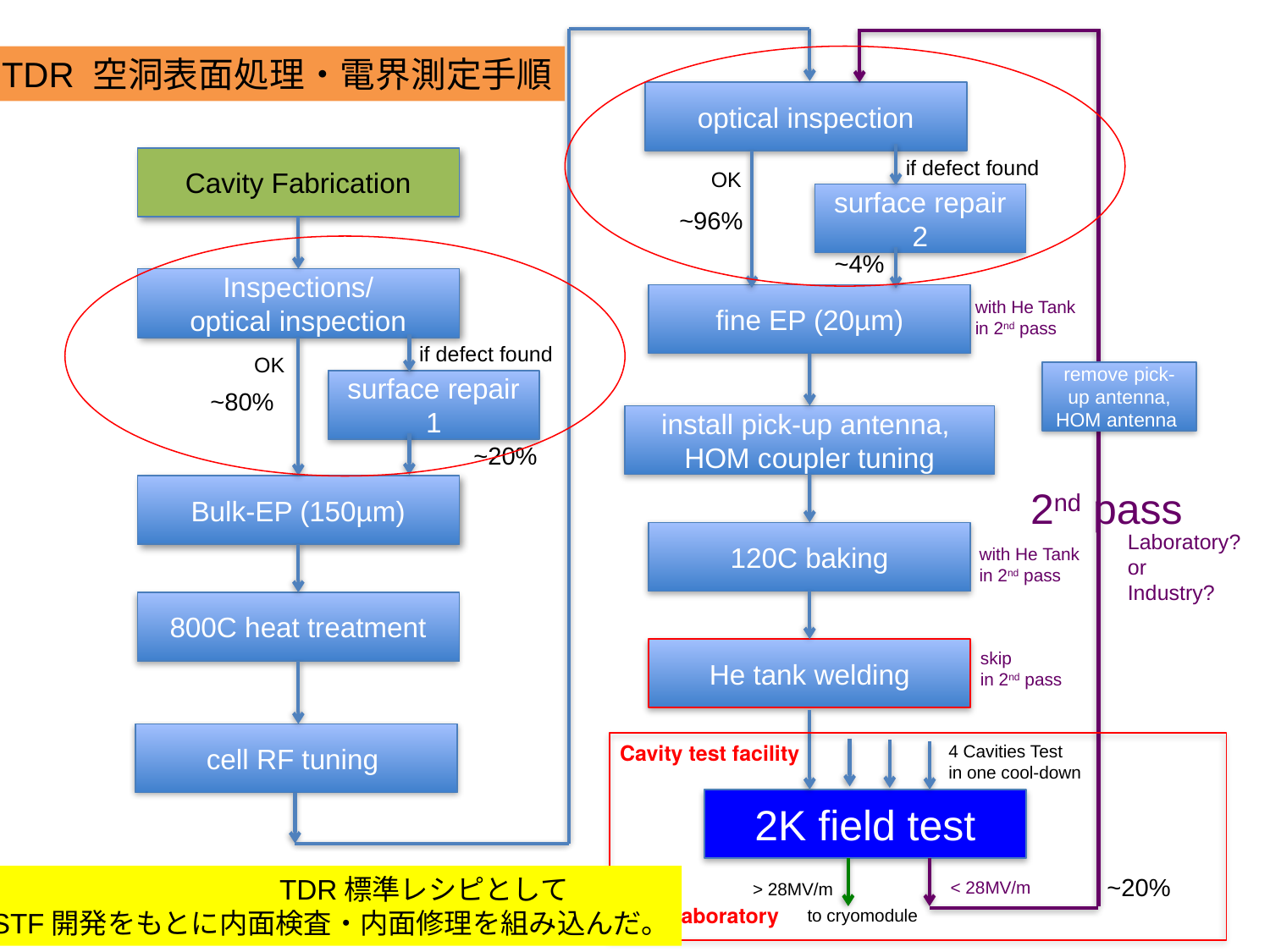

TDR 空洞表面処理・電界測定手順

optical inspection
Cavity Fabrication
if defect found
OK
surface repair 2
~96%

~4%
Inspections/
optical inspection
fine EP (20µm)
with He Tank
in 2nd pass
if defect found
OK
remove pick-up antenna, HOM antenna
surface repair 1
~80%
install pick-up antenna,
HOM coupler tuning
~20%
Bulk-EP (150µm)
2nd pass
120C baking
Laboratory?
or
Industry?
with He Tank
in 2nd pass
800C heat treatment
He tank welding
skip
in 2nd pass
cell RF tuning

Cavity test facility
4 Cavities Test
in one cool-down
2K field test
　　　　　　　　　　TDR標準レシピとして
STF開発をもとに内面検査・内面修理を組み込んだ。
~20%
< 28MV/m
> 28MV/m
Laboratory
to cryomodule